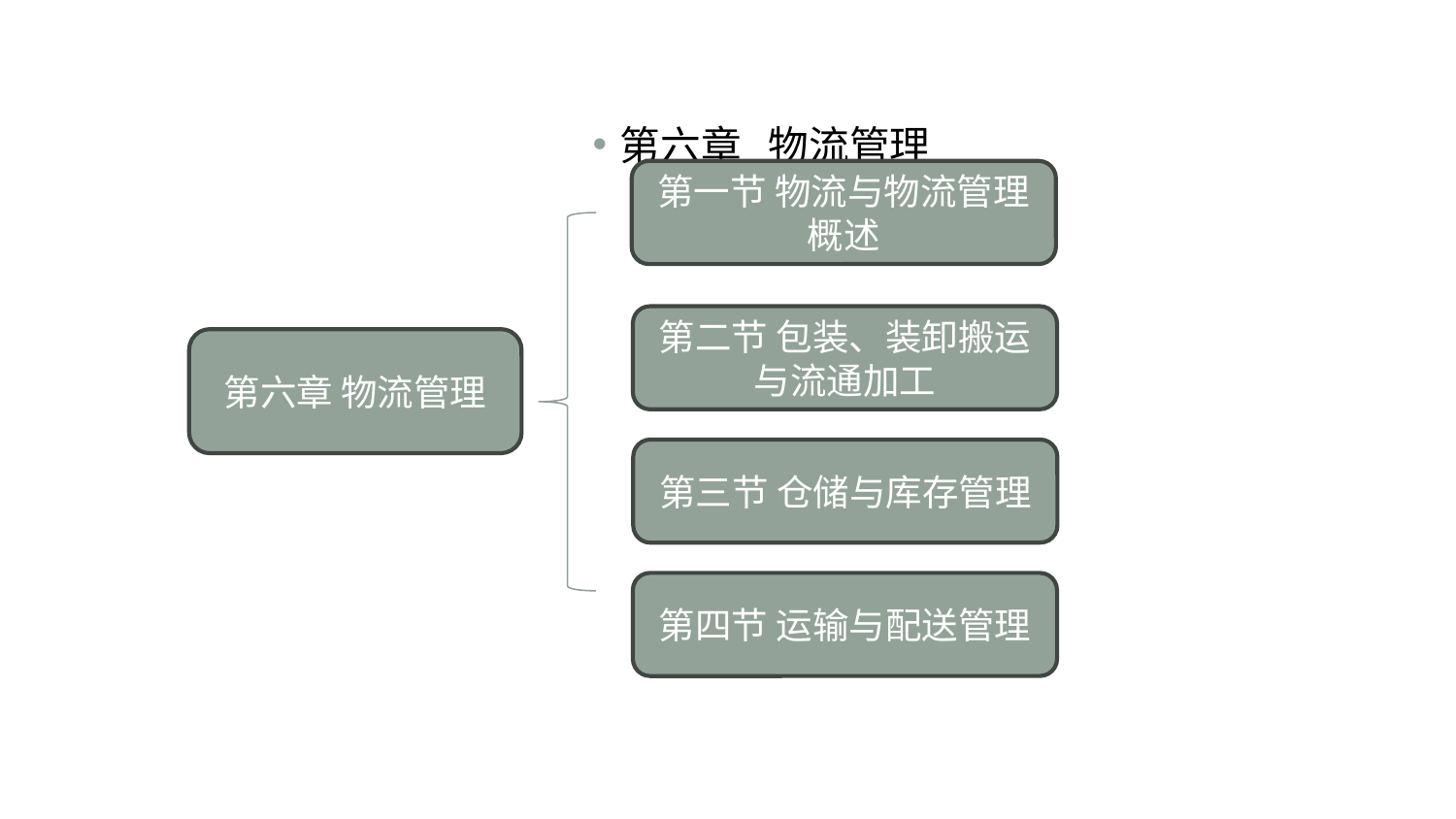

#
第六章   物流管理

第一节 物流与物流管理概述

第二节 包装、装卸搬运与流通加工
第六章 物流管理
第三节 仓储与库存管理
第四节 运输与配送管理